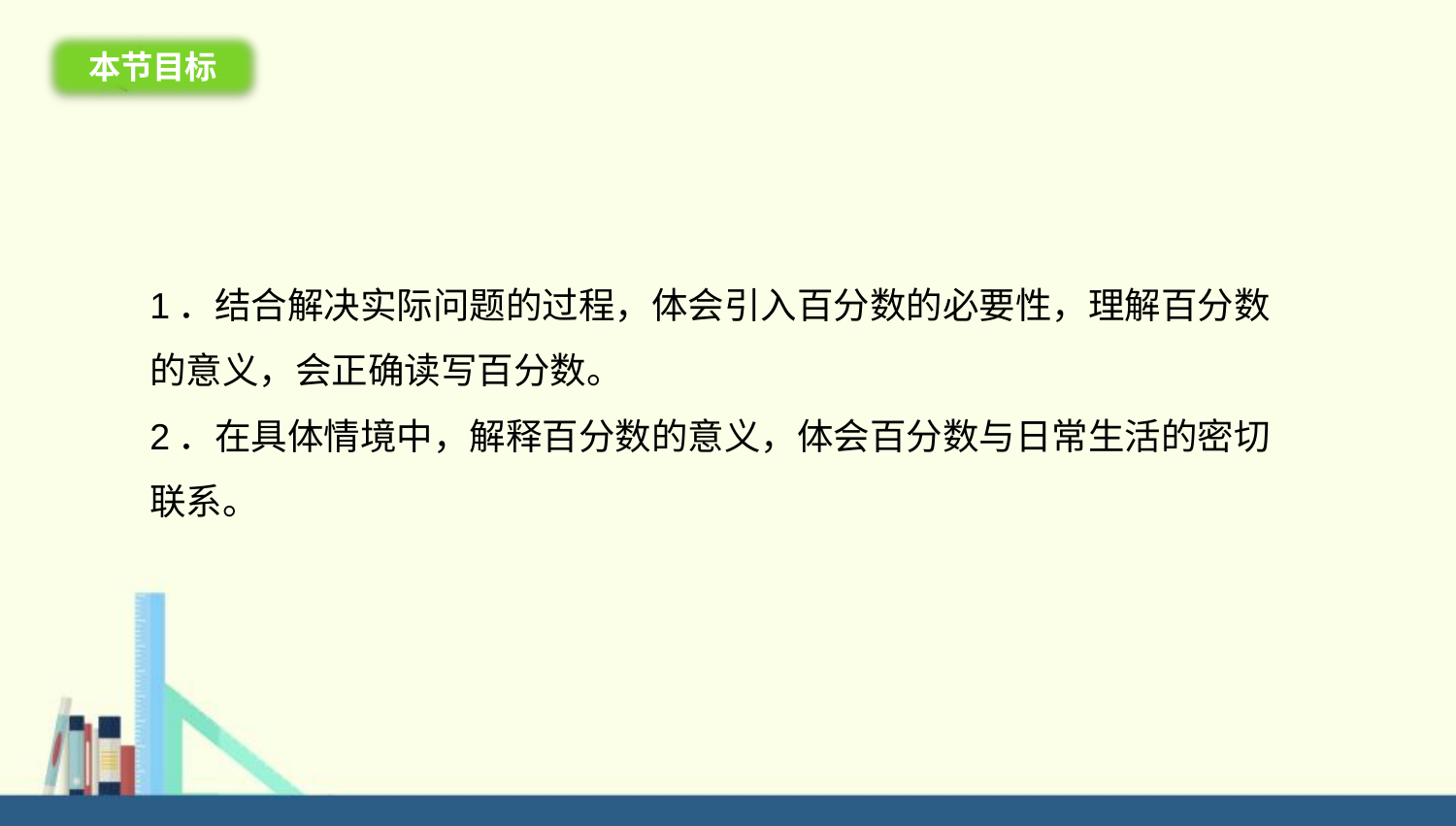

本节目标
1．结合解决实际问题的过程，体会引入百分数的必要性，理解百分数的意义，会正确读写百分数。
2．在具体情境中，解释百分数的意义，体会百分数与日常生活的密切联系。